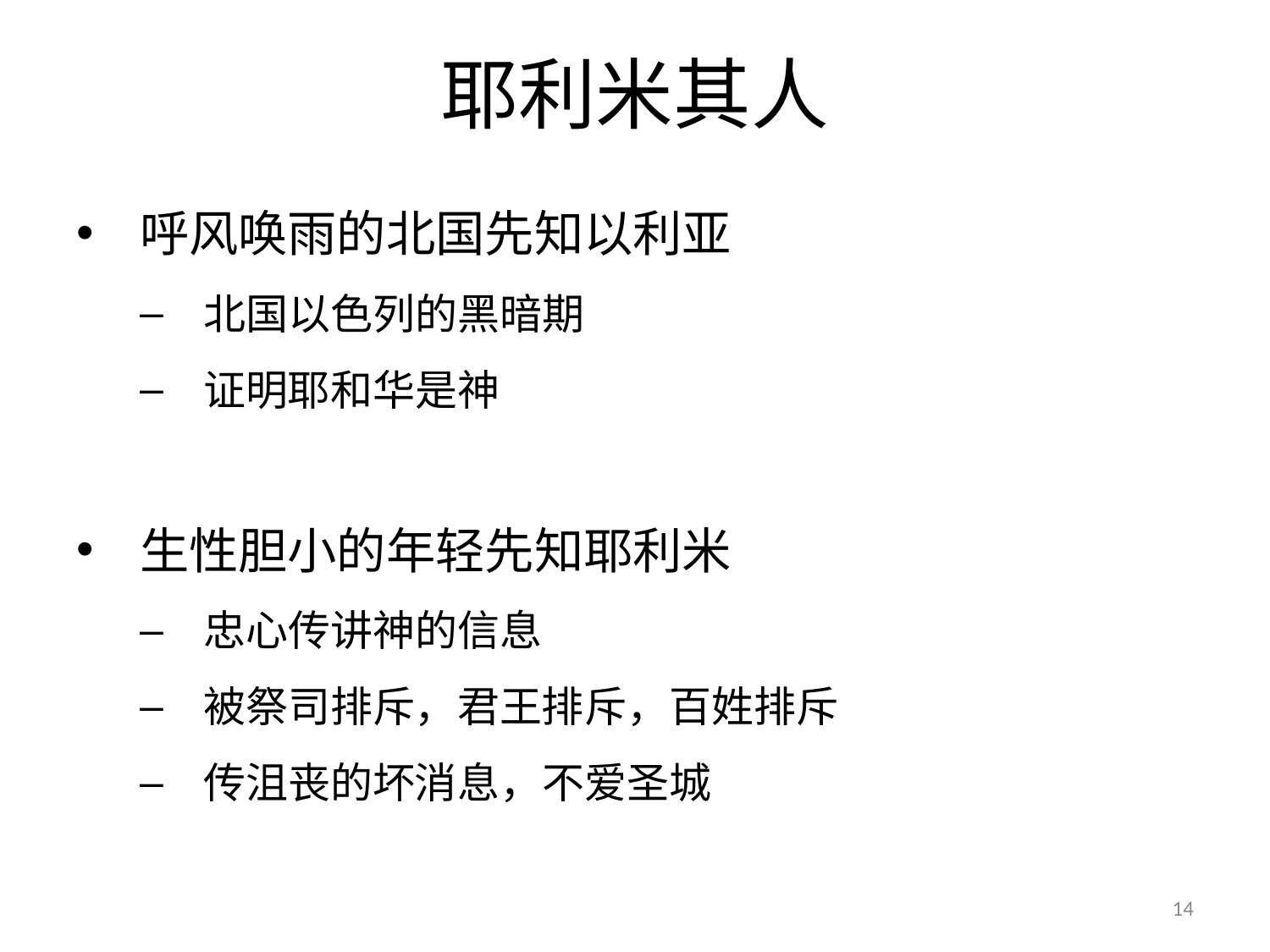

# 耶利米其人
呼风唤雨的北国先知以利亚
北国以色列的黑暗期
证明耶和华是神

生性胆小的年轻先知耶利米
忠心传讲神的信息
被祭司排斥，君王排斥，百姓排斥
传沮丧的坏消息，不爱圣城
14